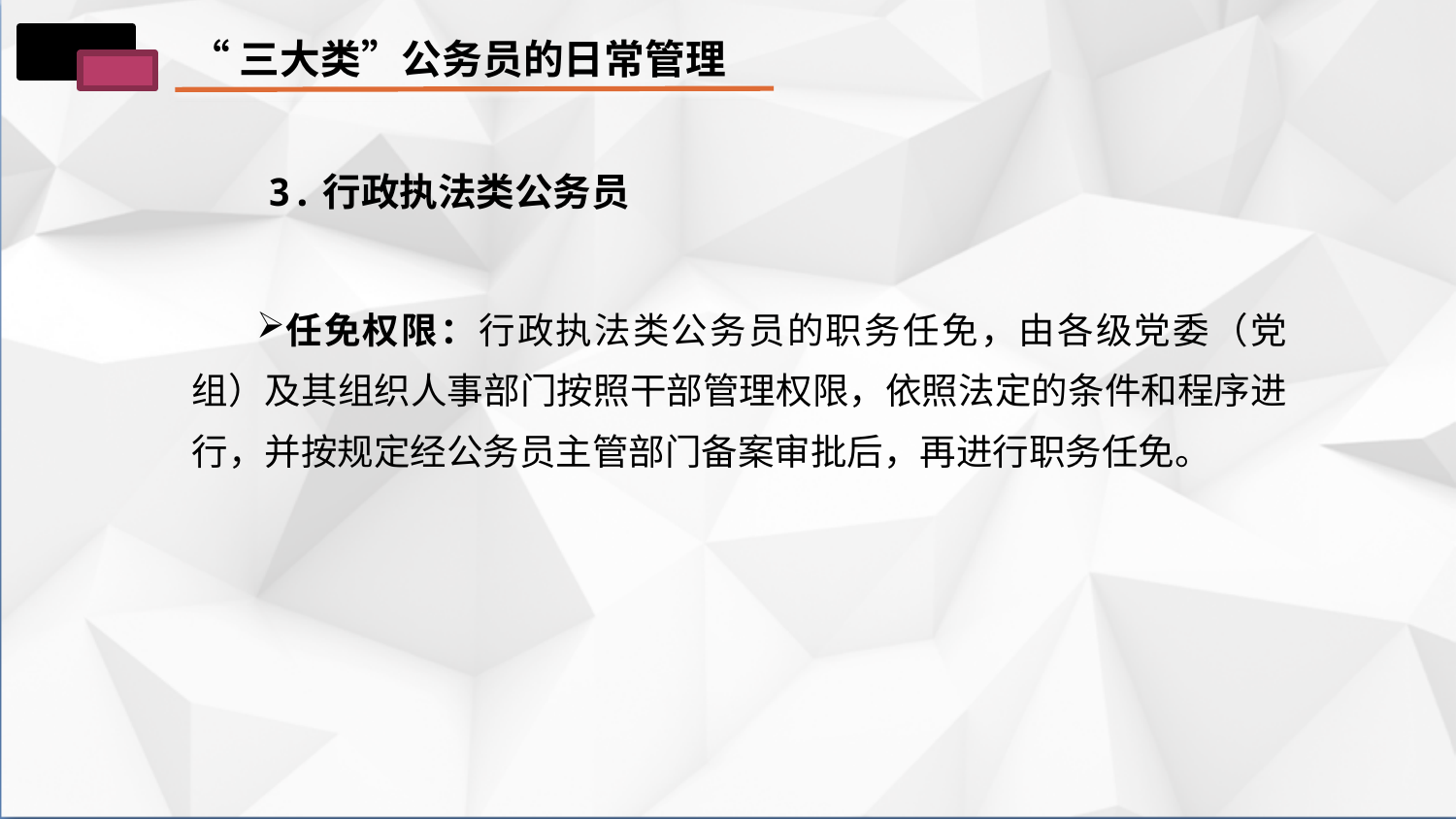

“三大类”公务员的日常管理

    3.行政执法类公务员
任免权限：行政执法类公务员的职务任免，由各级党委（党组）及其组织人事部门按照干部管理权限，依照法定的条件和程序进行，并按规定经公务员主管部门备案审批后，再进行职务任免。